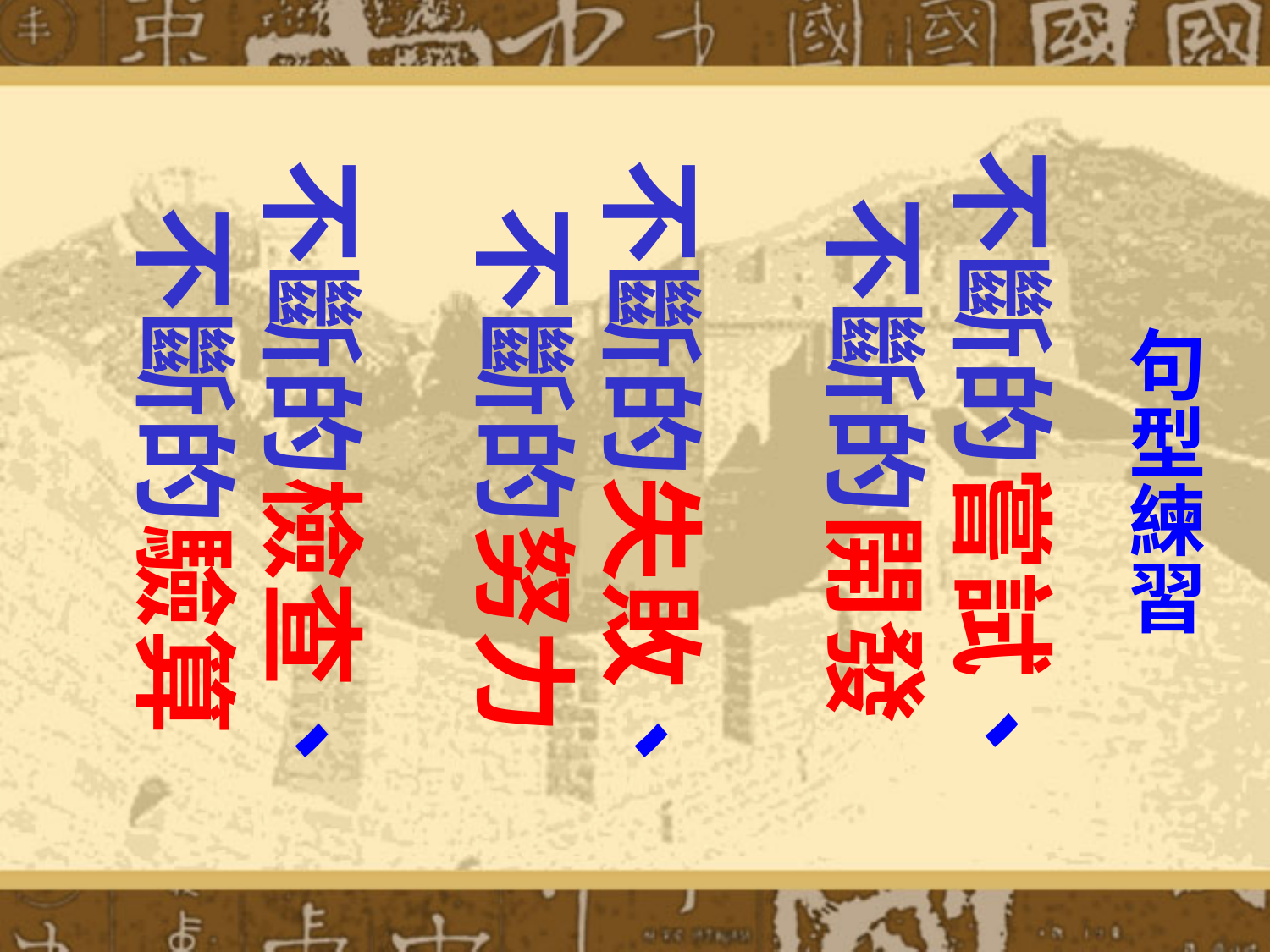

不斷的嘗試、不斷的開發
# 句型練習
不斷的檢查、不斷的驗算
不斷的失敗、不斷的努力